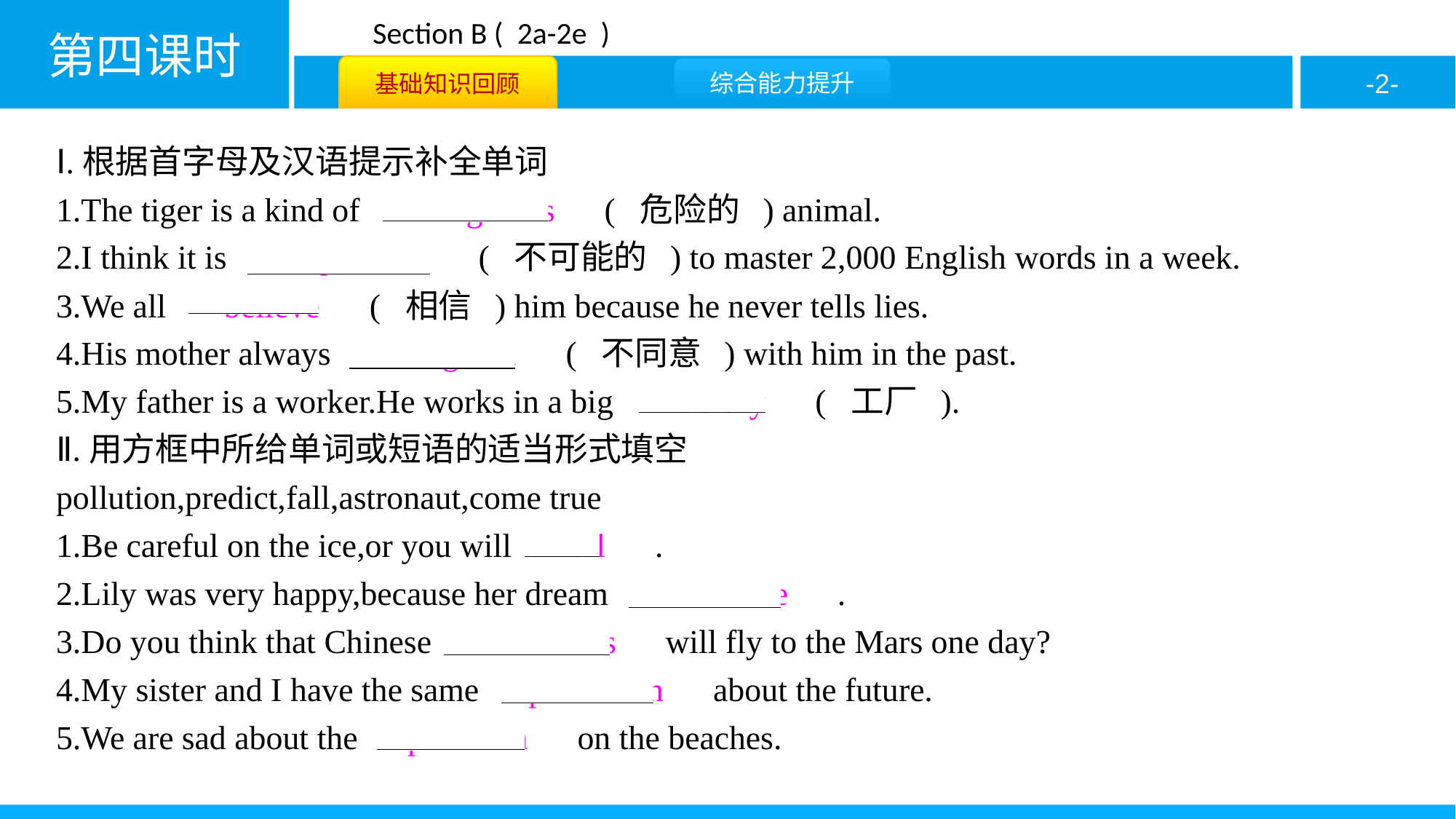

Ⅰ.根据首字母及汉语提示补全单词
1.The tiger is a kind of 　dangerous　(  危险的  ) animal.
2.I think it is 　impossible　(  不可能的  ) to master 2,000 English words in a week.
3.We all 　believe　(  相信  ) him because he never tells lies.
4.His mother always 　disagreed　(  不同意  ) with him in the past.
5.My father is a worker.He works in a big 　factory　(  工厂  ).
Ⅱ.用方框中所给单词或短语的适当形式填空
pollution,predict,fall,astronaut,come true
1.Be careful on the ice,or you will　fall　.
2.Lily was very happy,because her dream　came true　.
3.Do you think that Chinese　astronauts　will fly to the Mars one day?
4.My sister and I have the same　prediction　about the future.
5.We are sad about the　pollution　on the beaches.